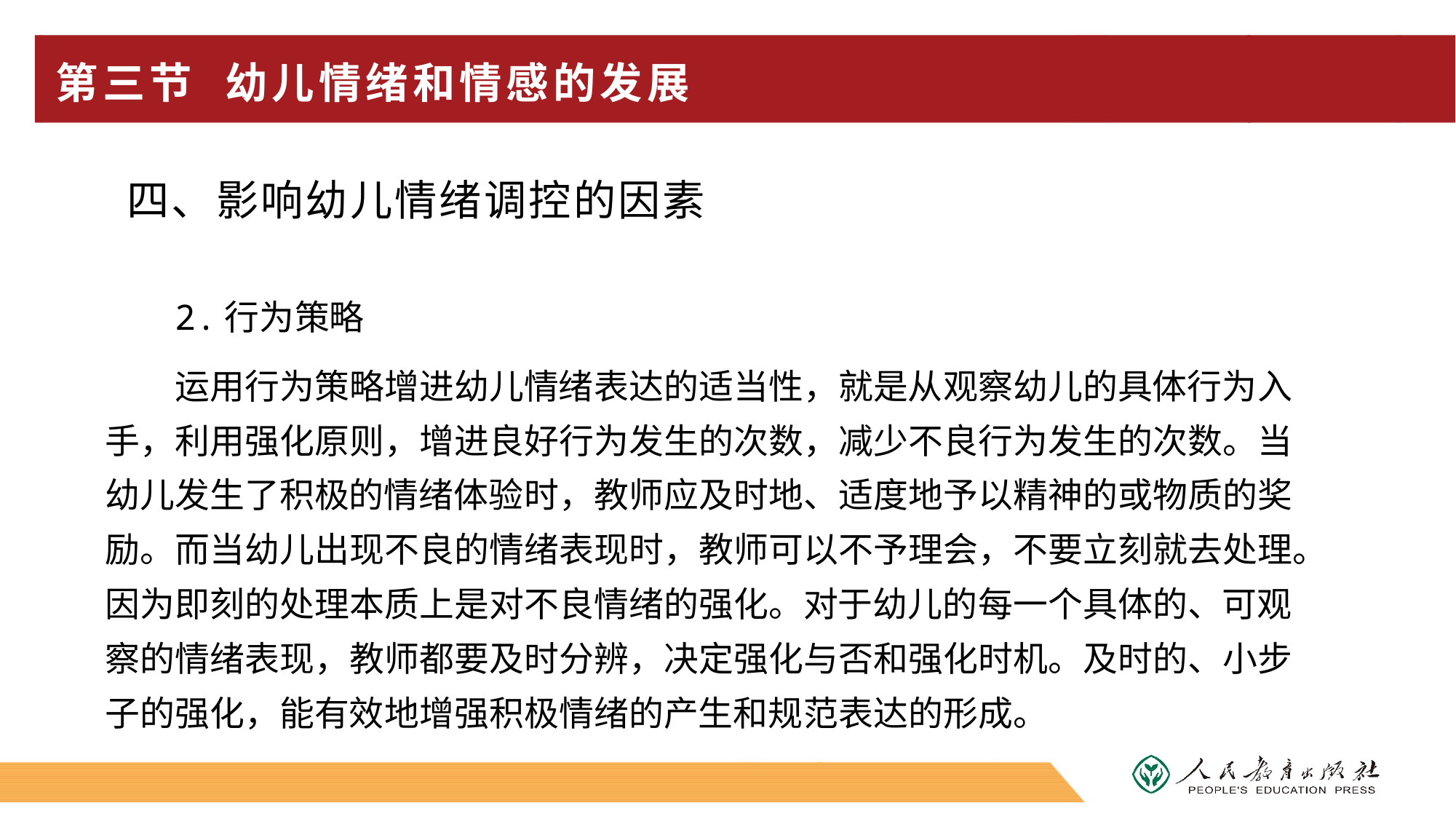

# 第三节  幼儿情绪和情感的发展
 四、影响幼儿情绪调控的因素
2.行为策略
运用行为策略增进幼儿情绪表达的适当性，就是从观察幼儿的具体行为入手，利用强化原则，增进良好行为发生的次数，减少不良行为发生的次数。当幼儿发生了积极的情绪体验时，教师应及时地、适度地予以精神的或物质的奖励。而当幼儿出现不良的情绪表现时，教师可以不予理会，不要立刻就去处理。因为即刻的处理本质上是对不良情绪的强化。对于幼儿的每一个具体的、可观察的情绪表现，教师都要及时分辨，决定强化与否和强化时机。及时的、小步子的强化，能有效地增强积极情绪的产生和规范表达的形成。